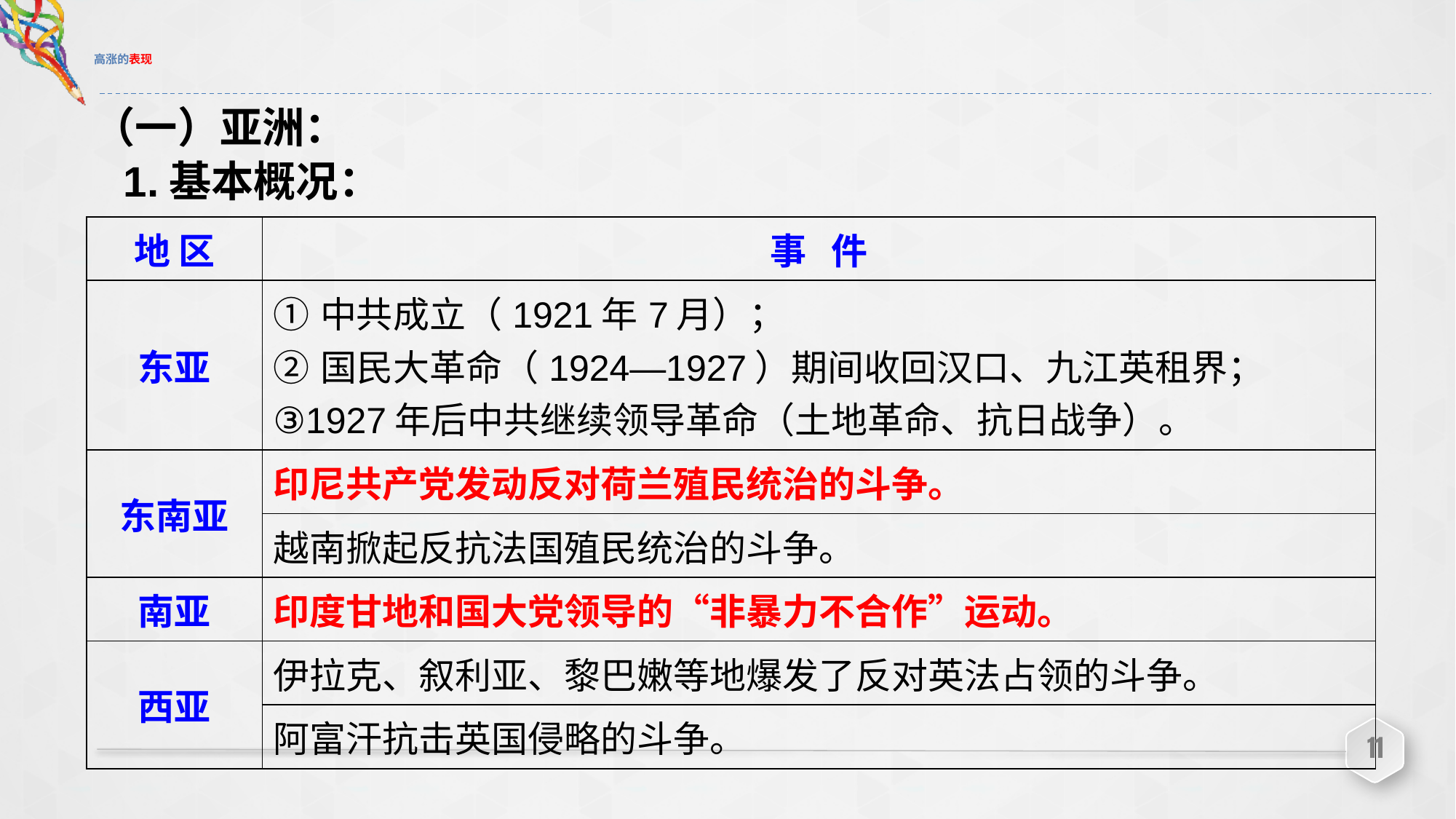

# 高涨的表现
（一）亚洲：
1.基本概况：
| 地 区 | 事 件 |
| --- | --- |
| 东亚 | ①中共成立（1921年7月）； ②国民大革命（1924—1927）期间收回汉口、九江英租界； ③1927年后中共继续领导革命（土地革命、抗日战争）。 |
| 东南亚 | 印尼共产党发动反对荷兰殖民统治的斗争。 |
|  | 越南掀起反抗法国殖民统治的斗争。 |
| 南亚 | 印度甘地和国大党领导的“非暴力不合作”运动。 |
| 西亚 | 伊拉克、叙利亚、黎巴嫩等地爆发了反对英法占领的斗争。 |
|  | 阿富汗抗击英国侵略的斗争。 |
11